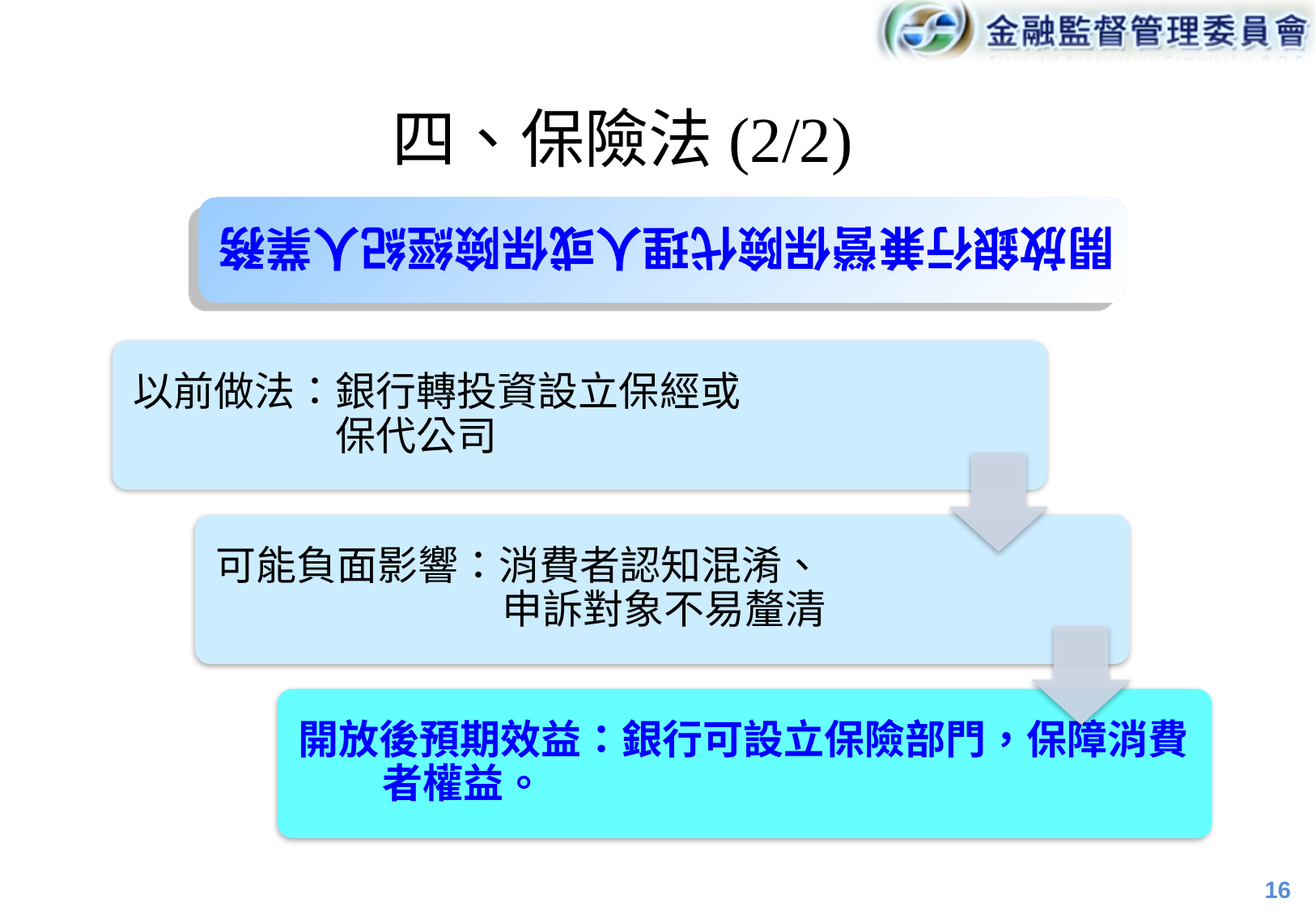

開放銀行兼營保險代理人或保險經紀人業務
四、保險法(2/2)
以前做法：銀行轉投資設立保經或
保代公司
可能負面影響：消費者認知混淆、
申訴對象不易釐清
開放後預期效益：銀行可設立保險部門，保障消費者權益。

16